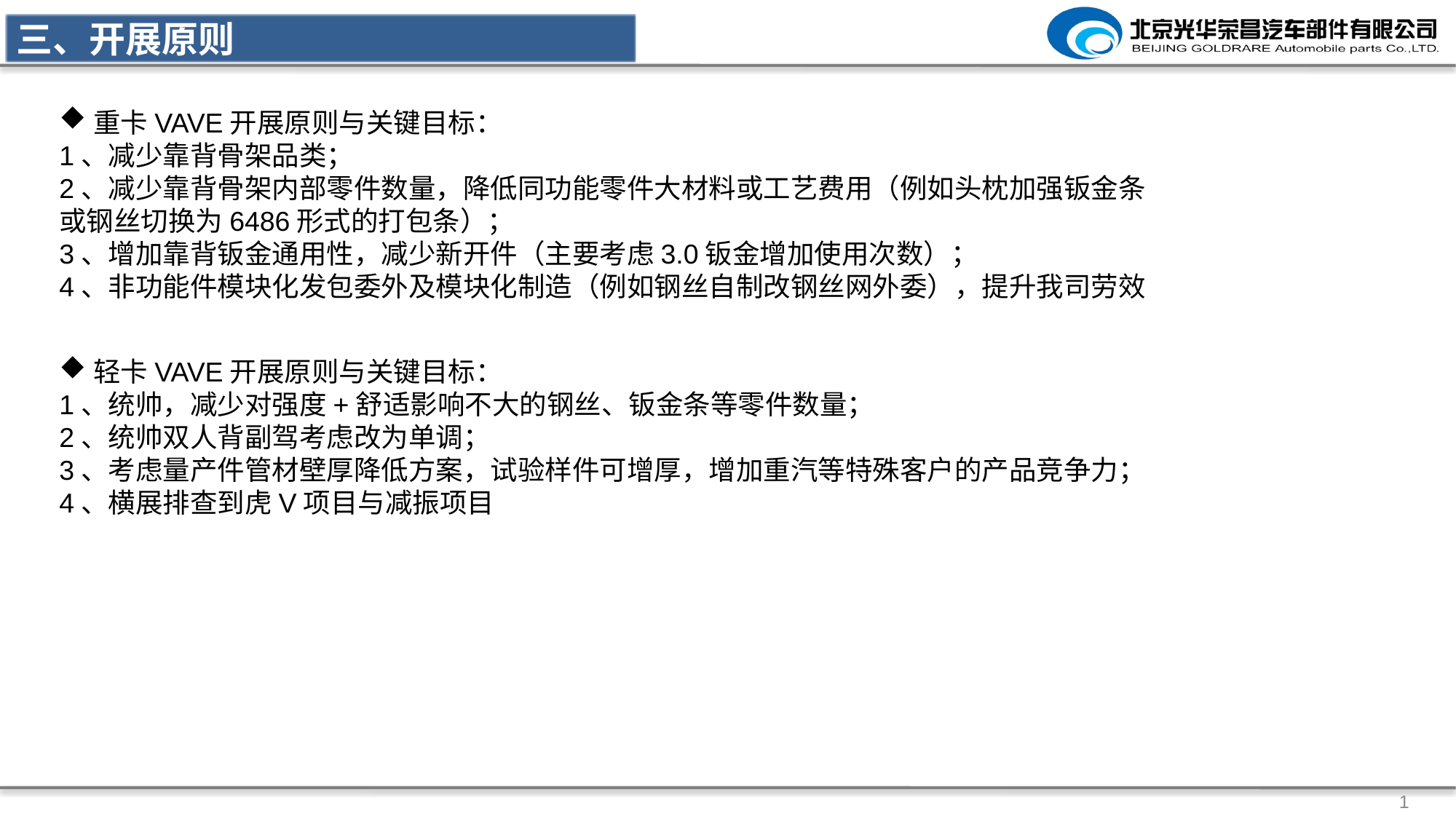

三、开展原则
重卡VAVE开展原则与关键目标：
1、减少靠背骨架品类；
2、减少靠背骨架内部零件数量，降低同功能零件大材料或工艺费用（例如头枕加强钣金条或钢丝切换为6486形式的打包条）；
3、增加靠背钣金通用性，减少新开件（主要考虑3.0钣金增加使用次数）；
4、非功能件模块化发包委外及模块化制造（例如钢丝自制改钢丝网外委），提升我司劳效
轻卡VAVE开展原则与关键目标：
1、统帅，减少对强度+舒适影响不大的钢丝、钣金条等零件数量；
2、统帅双人背副驾考虑改为单调；
3、考虑量产件管材壁厚降低方案，试验样件可增厚，增加重汽等特殊客户的产品竞争力；
4、横展排查到虎V项目与减振项目